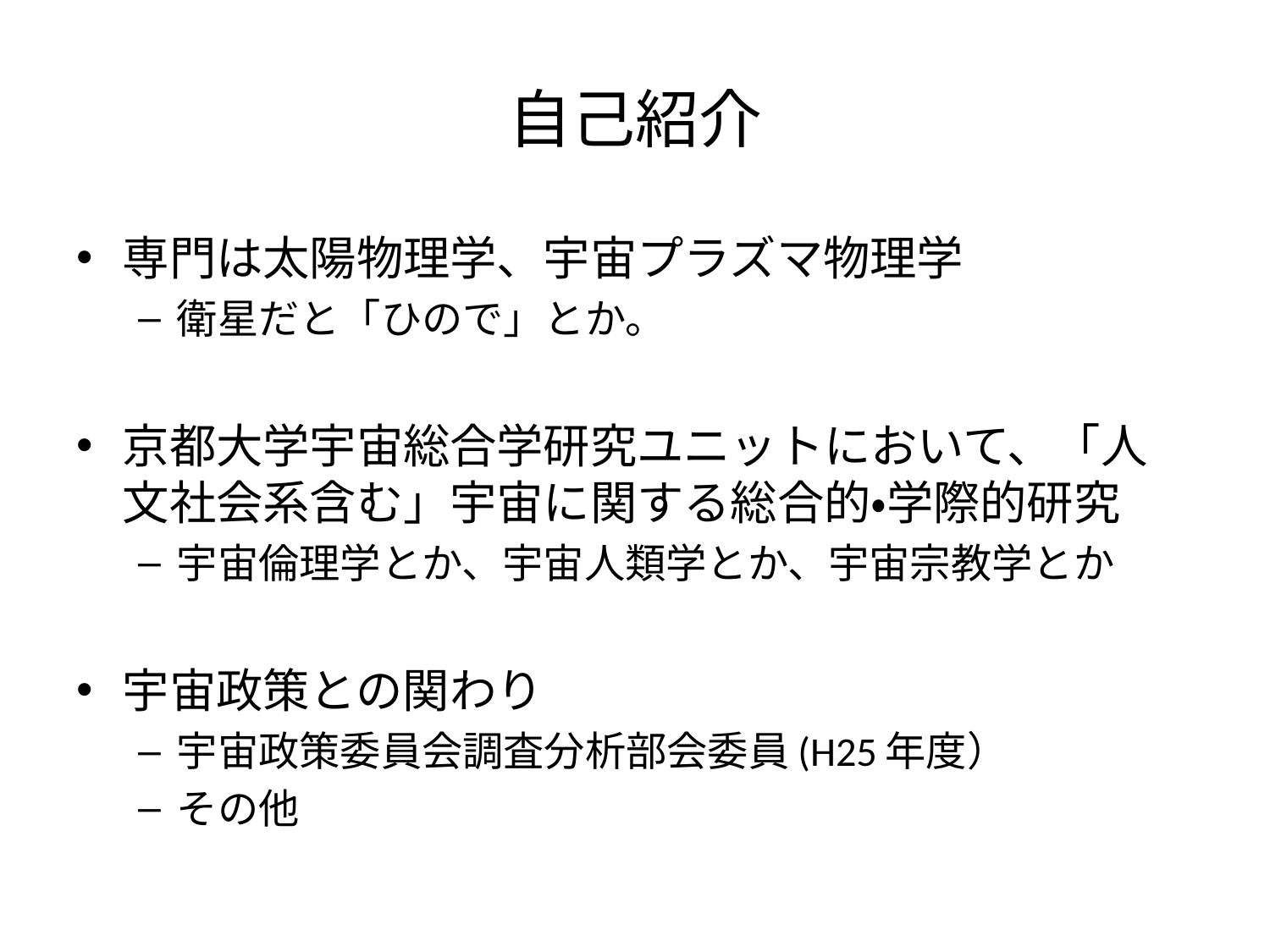

# 自己紹介
専門は太陽物理学、宇宙プラズマ物理学
衛星だと「ひので」とか。

京都大学宇宙総合学研究ユニットにおいて、「人文社会系含む」宇宙に関する総合的・学際的研究
宇宙倫理学とか、宇宙人類学とか、宇宙宗教学とか

宇宙政策との関わり
宇宙政策委員会調査分析部会委員(H25年度）
その他